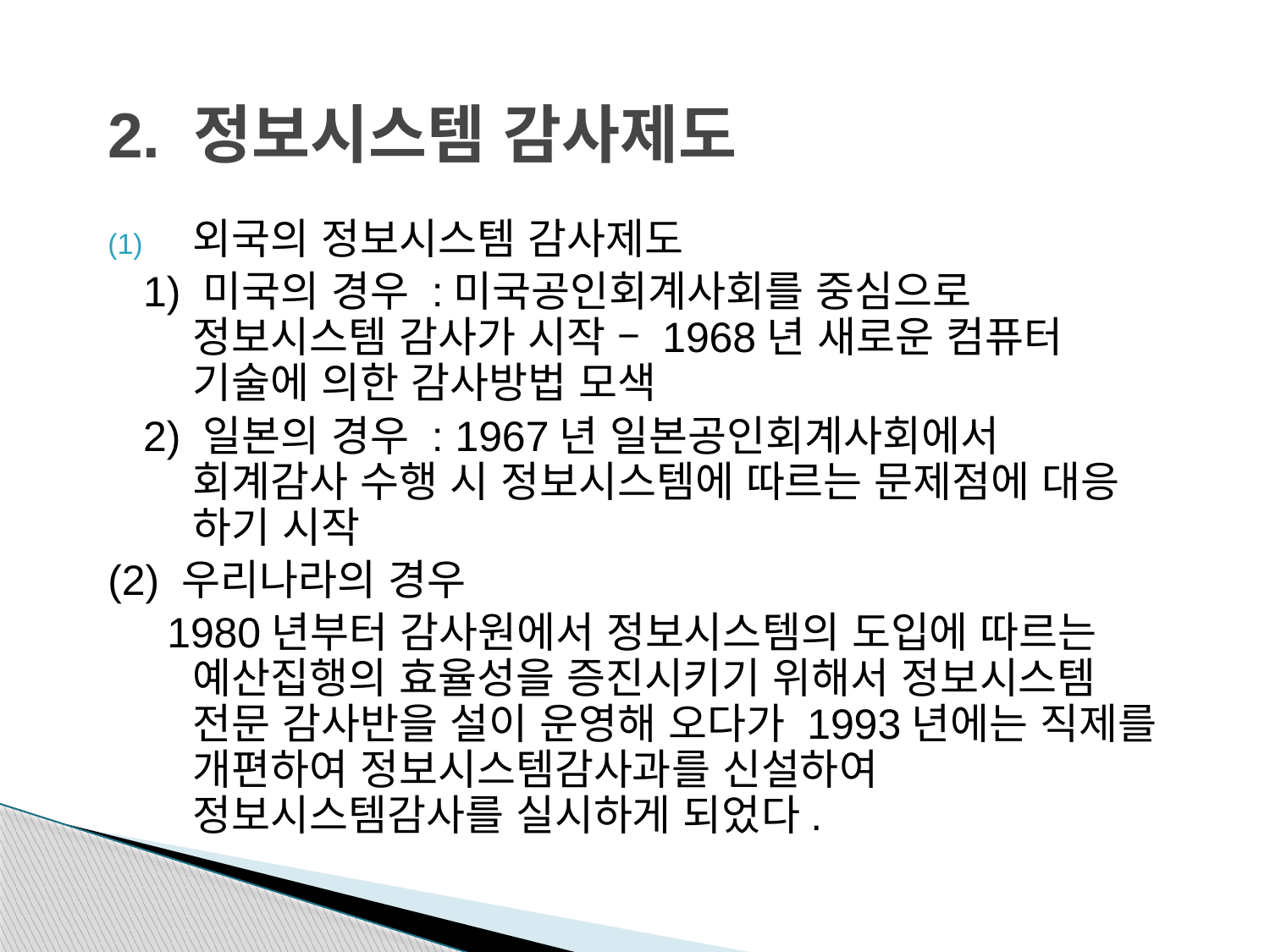

# 2. 정보시스템 감사제도
외국의 정보시스템 감사제도
   1) 미국의 경우 :미국공인회계사회를 중심으로 정보시스템 감사가 시작 – 1968년 새로운 컴퓨터 기술에 의한 감사방법 모색
   2) 일본의 경우 : 1967년 일본공인회계사회에서 회계감사 수행 시 정보시스템에 따르는 문제점에 대응 하기 시작
(2) 우리나라의 경우
     1980년부터 감사원에서 정보시스템의 도입에 따르는 예산집행의 효율성을 증진시키기 위해서 정보시스템 전문 감사반을 설이 운영해 오다가 1993년에는 직제를 개편하여 정보시스템감사과를 신설하여 정보시스템감사를 실시하게 되었다.